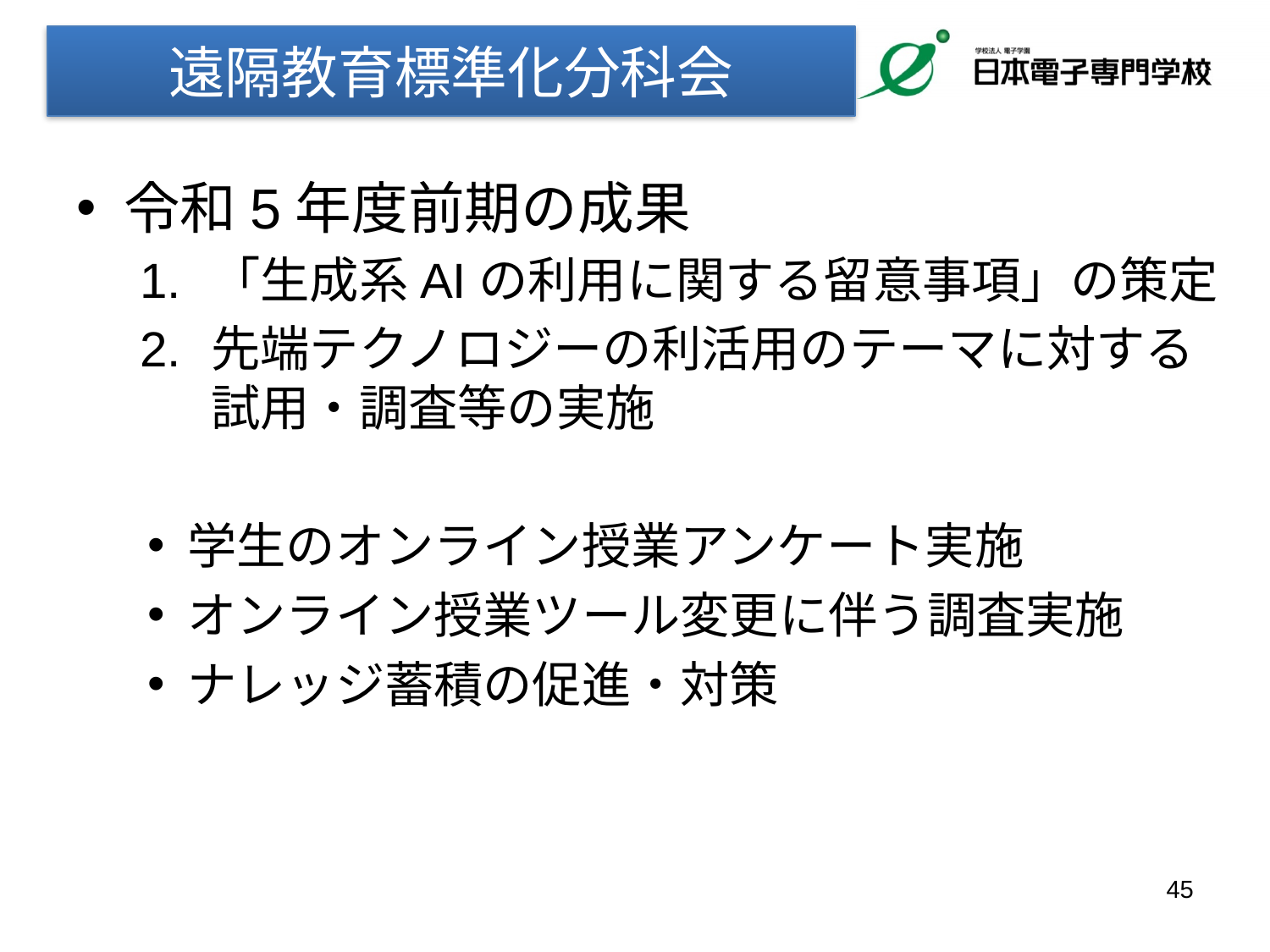

遠隔教育標準化分科会
令和5年度前期の成果
「生成系AIの利用に関する留意事項」の策定
先端テクノロジーの利活用のテーマに対する試用・調査等の実施

学生のオンライン授業アンケート実施
オンライン授業ツール変更に伴う調査実施
ナレッジ蓄積の促進・対策
45